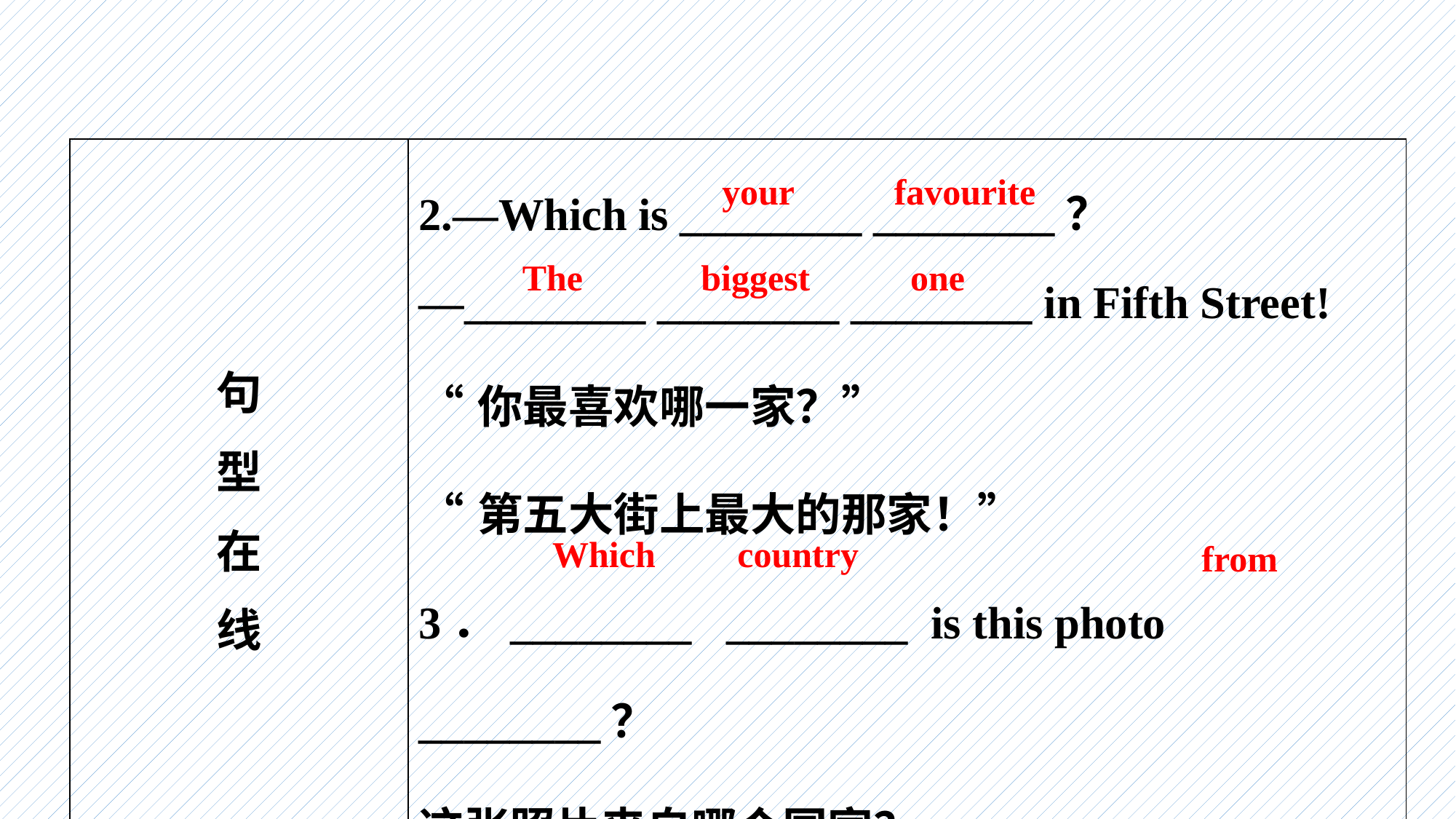

| 句 型 在 线 | 2.—Which is \_\_\_\_\_\_\_\_ \_\_\_\_\_\_\_\_？ —\_\_\_\_\_\_\_\_ \_\_\_\_\_\_\_\_ \_\_\_\_\_\_\_\_ in Fifth Street! “你最喜欢哪一家？” “第五大街上最大的那家！” 3．\_\_\_\_\_\_\_\_ \_\_\_\_\_\_\_\_ is this photo \_\_\_\_\_\_\_\_？ 这张照片来自哪个国家？ |
| --- | --- |
your           favourite
The             biggest           one

Which         country
from